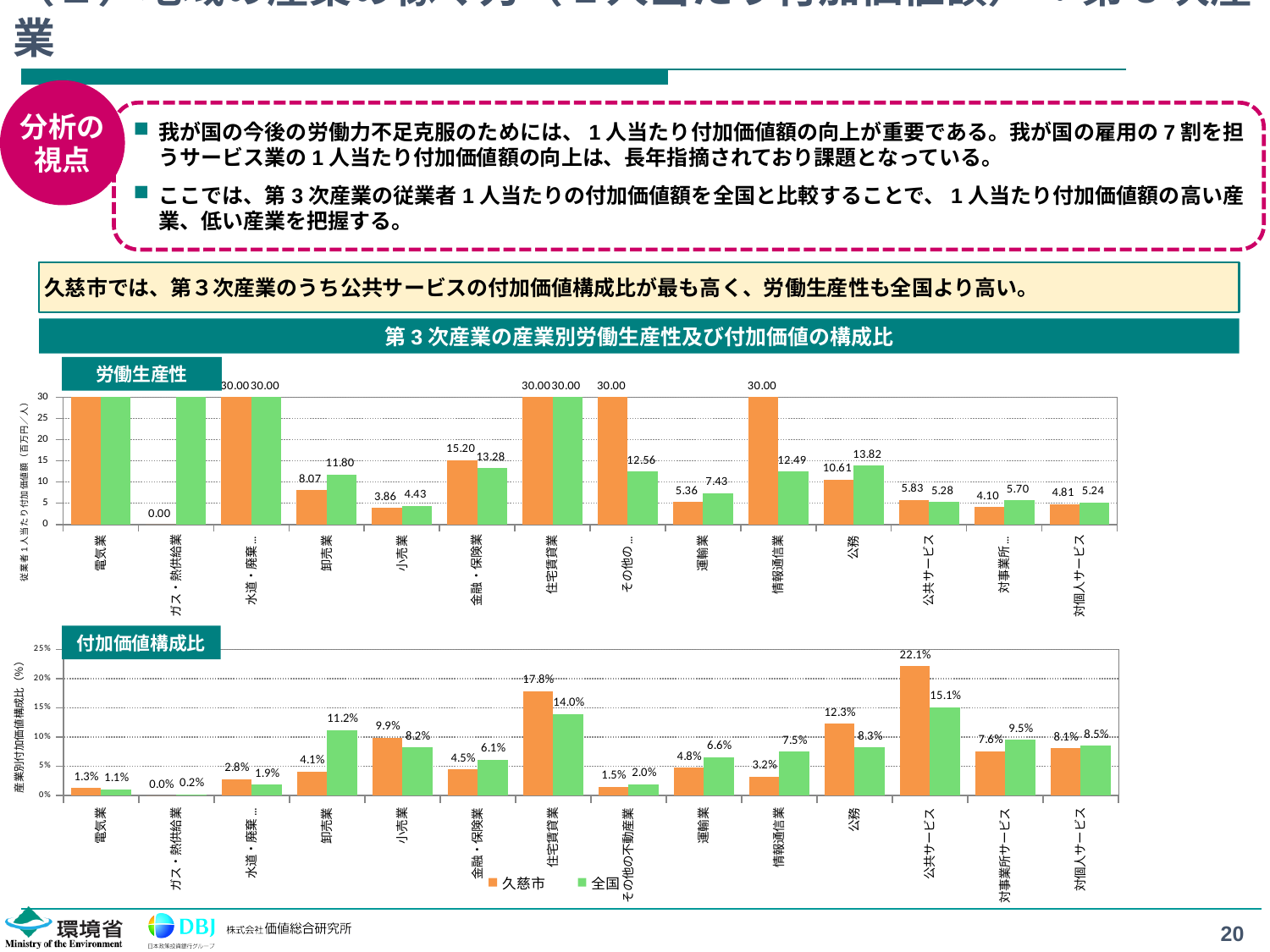

# （２）地域の産業の稼ぐ力（1人当たり付加価値額） ：第3次産業
分析の
視点
我が国の今後の労働力不足克服のためには、1人当たり付加価値額の向上が重要である。我が国の雇用の7割を担うサービス業の1人当たり付加価値額の向上は、長年指摘されており課題となっている。
ここでは、第3次産業の従業者1人当たりの付加価値額を全国と比較することで、1人当たり付加価値額の高い産業、低い産業を把握する。
久慈市では、第３次産業のうち公共サービスの付加価値構成比が最も高く、労働生産性も全国より高い。
第3次産業の産業別労働生産性及び付加価値の構成比
労働生産性

### Chart

| Category | 久慈市 | 全国 |
|---|---|---|
| 電気業 | 30.0 | 30.0 |
| ガス・熱供給業 | 0.0 | 30.0 |
| 水道・廃棄物処理業 | 30.0 | 30.0 |
| 卸売業 | 8.065190659158956 | 11.799903711713394 |
| 小売業 | 3.8644967944275908 | 4.427540325183276 |
| 金融・保険業 | 15.196748804046667 | 13.276581035319762 |
| 住宅賃貸業 | 30.0 | 30.0 |
| その他の不動産業 | 30.0 | 12.555439323074504 |
| 運輸業 | 5.363971180083202 | 7.432969045492813 |
| 情報通信業 | 30.0 | 12.489807828879654 |
| 公務 | 10.614482621511216 | 13.817975628929036 |
| 公共サービス | 5.8325041892863165 | 5.2762506017867645 |
| 対事業所サービス | 4.104818538724353 | 5.696889560553629 |
| 対個人サービス | 4.813795179941727 | 5.236514624405938 |
付加価値構成比

### Chart

| Category | 久慈市 | 全国 |
|---|---|---|
| 電気業 | 0.012707856285133783 | 0.010584081115508352 |
| ガス・熱供給業 | 0.0 | 0.002240938393632548 |
| 水道・廃棄物処理業 | 0.02801766092037905 | 0.01866633661666117 |
| 卸売業 | 0.04091844278006216 | 0.11180520345233204 |
| 小売業 | 0.09895769176185489 | 0.08243128741037684 |
| 金融・保険業 | 0.045064963878772984 | 0.06091716603883576 |
| 住宅賃貸業 | 0.178415398814541 | 0.13965831714131113 |
| その他の不動産業 | 0.015079877864543987 | 0.01959971960295231 |
| 運輸業 | 0.04783556144457782 | 0.06600531756213353 |
| 情報通信業 | 0.03229373541294778 | 0.07478332182026687 |
| 公務 | 0.12285443902153595 | 0.08256343245913429 |
| 公共サービス | 0.22127288227338834 | 0.1506887422627089 |
| 対事業所サービス | 0.07607948622881967 | 0.09521759695646724 |
| 対個人サービス | 0.0805020033134425 | 0.08483853916767896 |
20